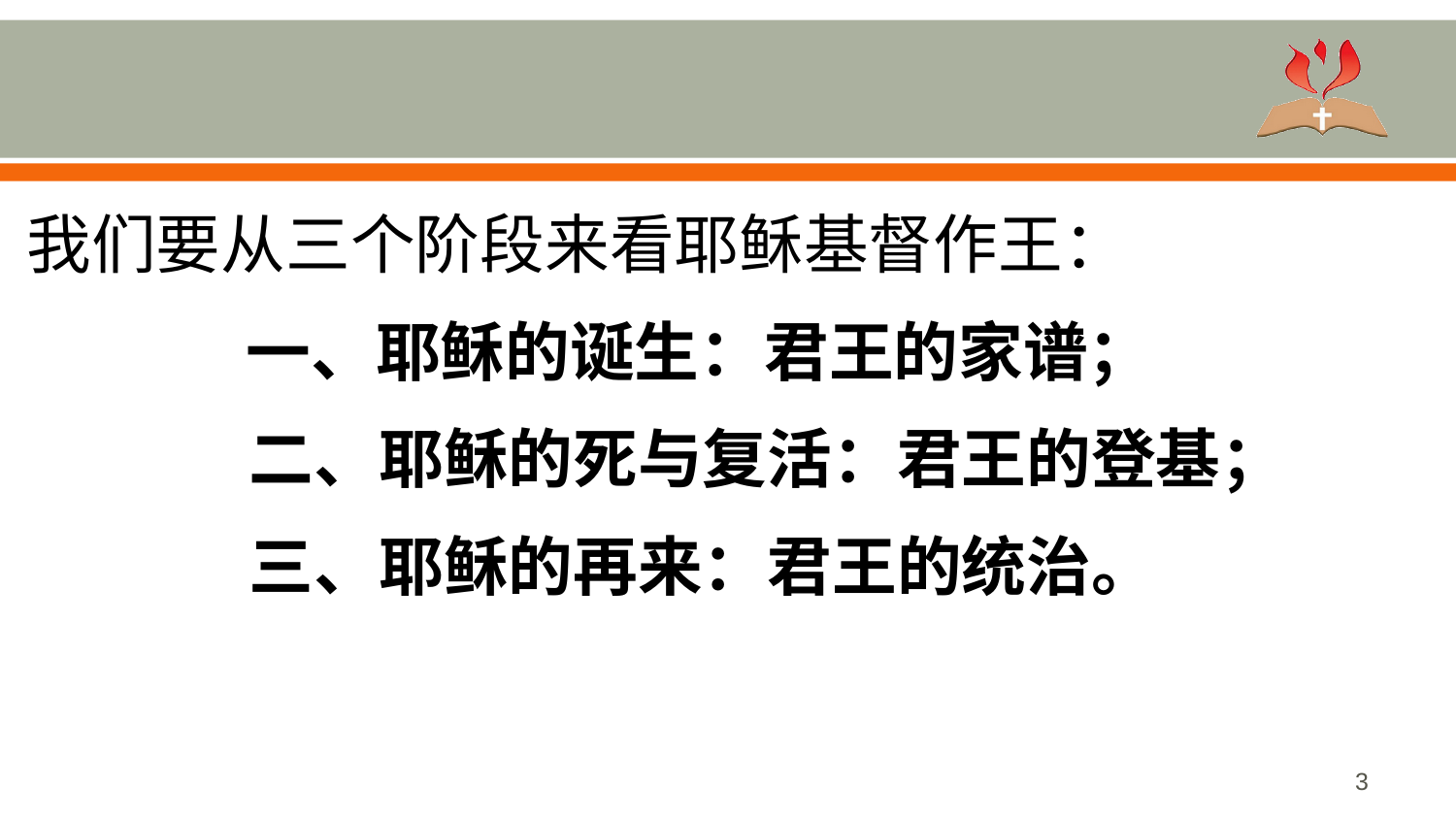

我们要从三个阶段来看耶稣基督作王：
              一、耶稣的诞生：君王的家谱；
              二、耶稣的死与复活：君王的登基；
              三、耶稣的再来：君王的统治。

3